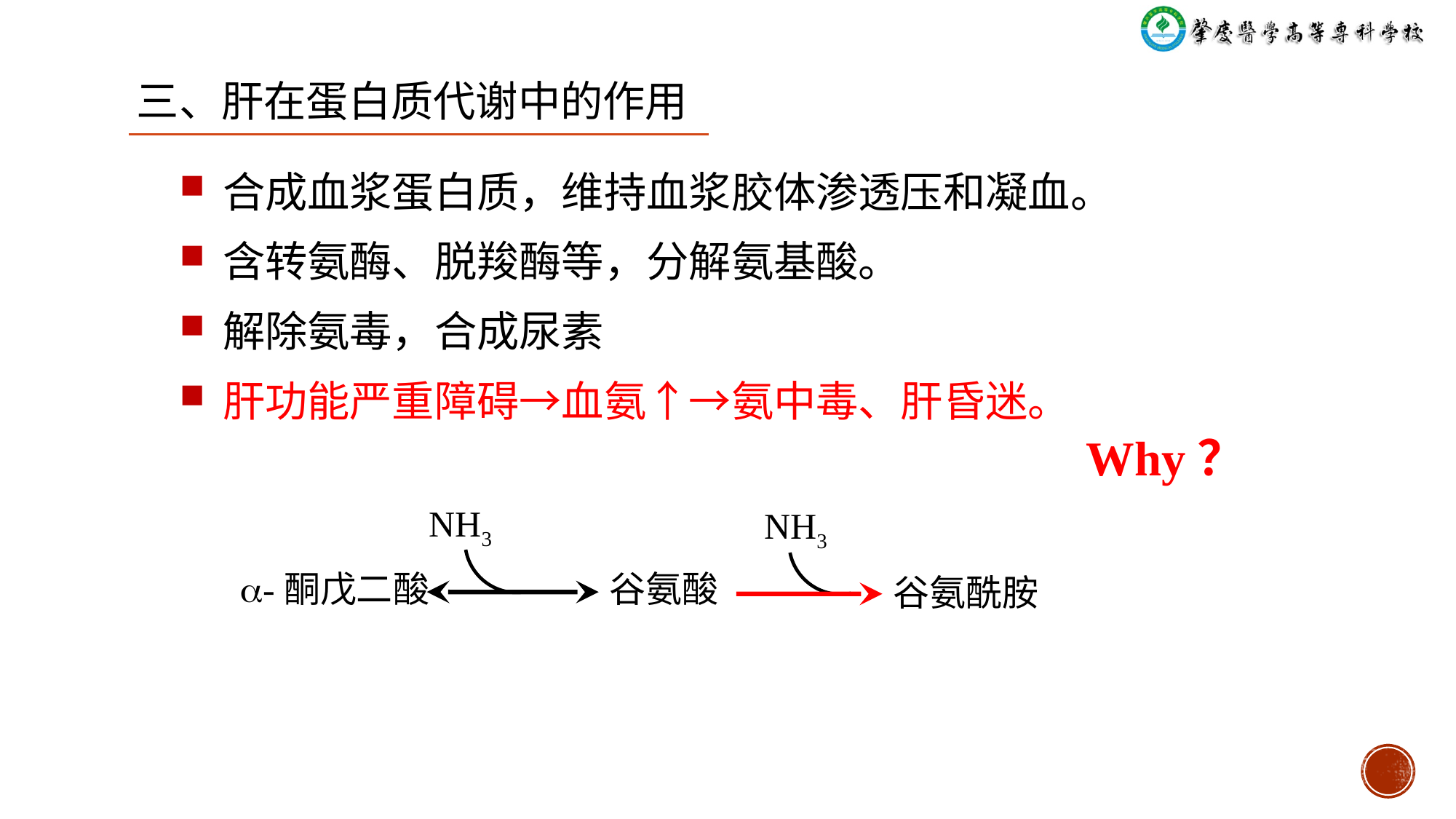

三、肝在蛋白质代谢中的作用
合成血浆蛋白质，维持血浆胶体渗透压和凝血。
含转氨酶、脱羧酶等，分解氨基酸。
解除氨毒，合成尿素
肝功能严重障碍→血氨↑→氨中毒、肝昏迷。

Why？
NH3
NH3

α-酮戊二酸
谷氨酸
谷氨酰胺